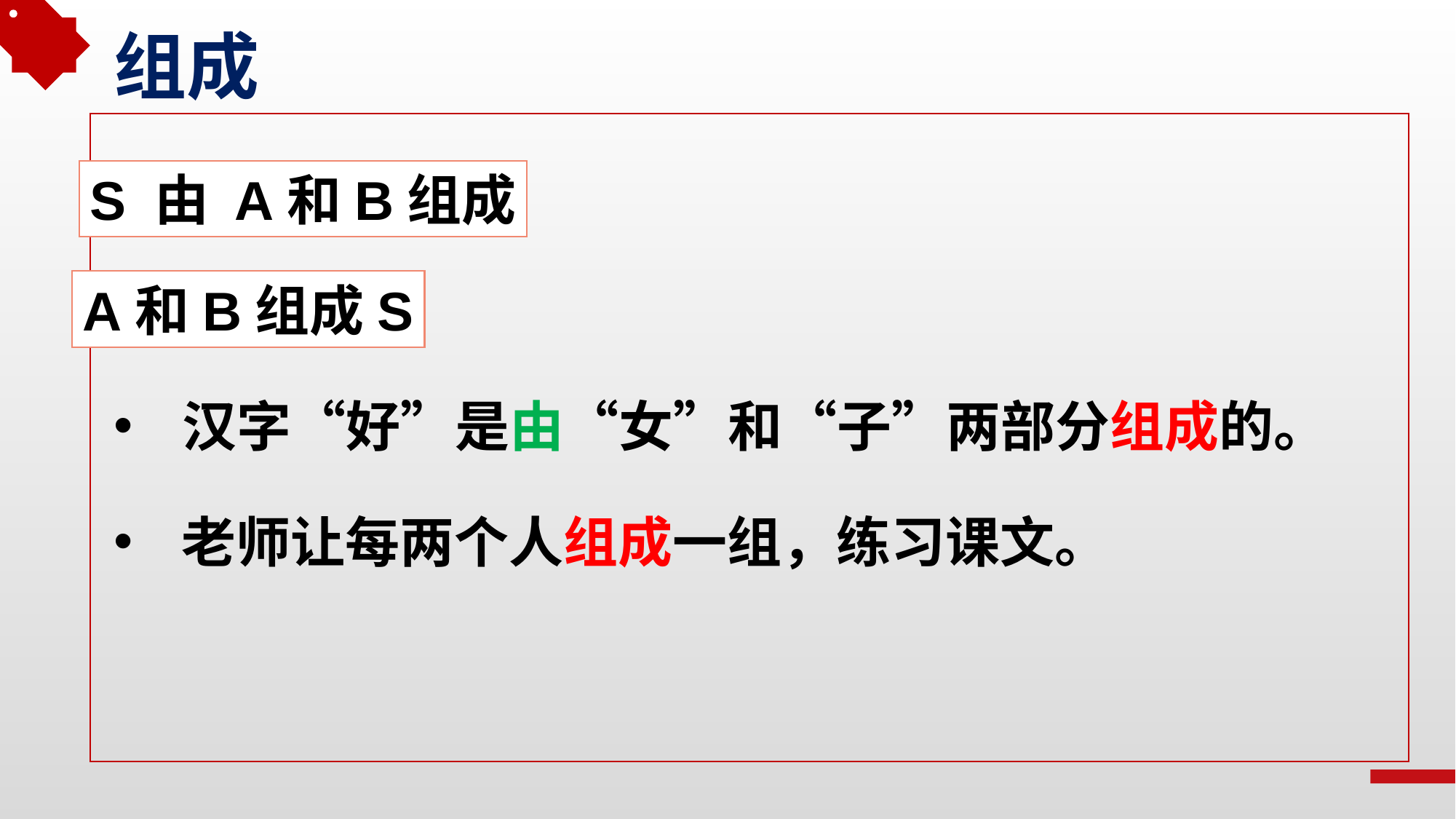

组成

S 由 A和B组成
A和B组成S
汉字“好”是由“女”和“子”两部分组成的。
老师让每两个人组成一组，练习课文。